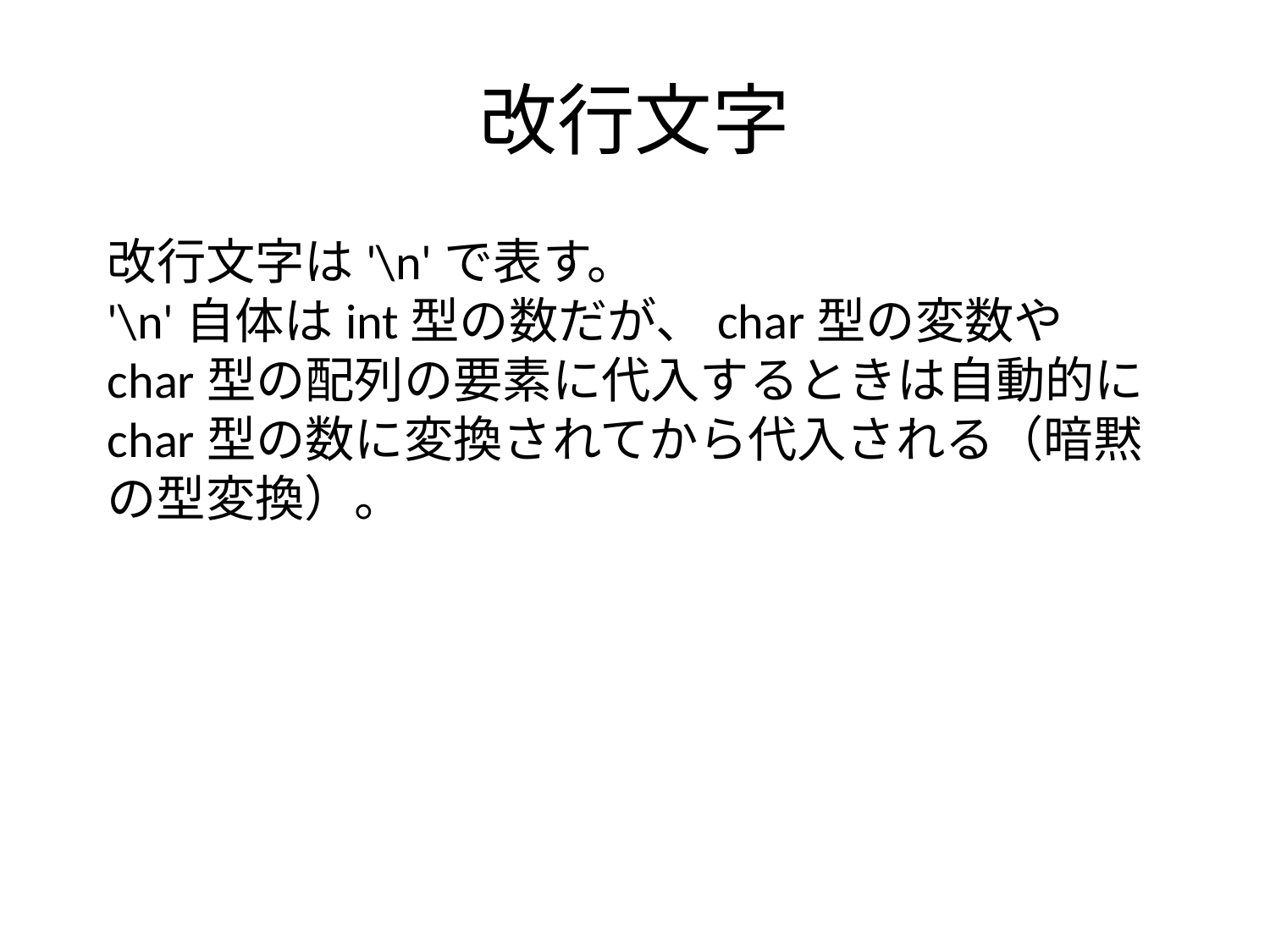

# 改行文字
改行文字は'\n'で表す。
'\n'自体はint型の数だが、char型の変数やchar型の配列の要素に代入するときは自動的にchar型の数に変換されてから代入される（暗黙の型変換）。